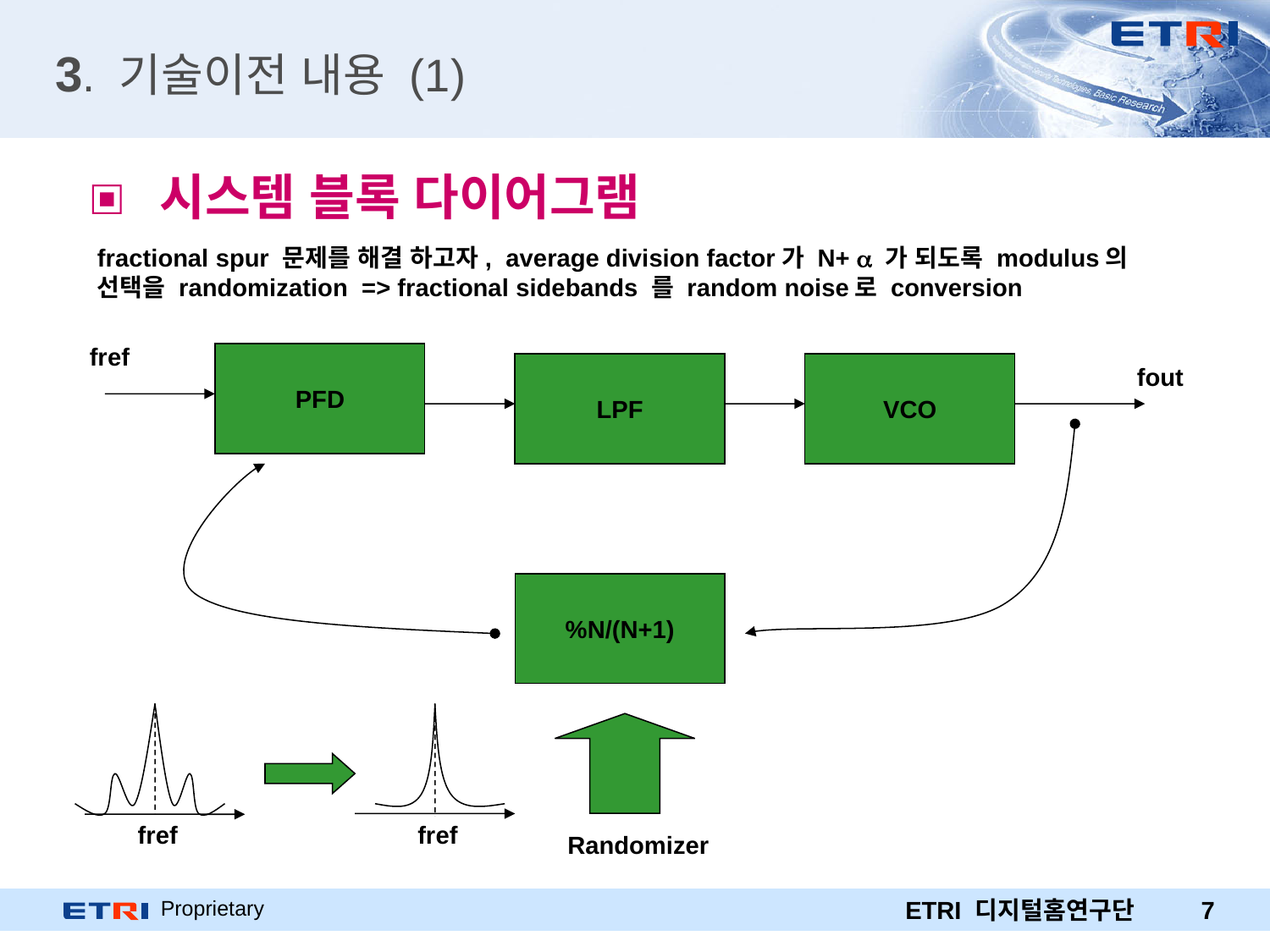

# 3. 기술이전 내용 (1)
 시스템 블록 다이어그램
fractional spur 문제를 해결 하고자,  average division factor가 N+ α 가 되도록 modulus의 선택을 randomization  => fractional sidebands 를 random noise로 conversion
fref
PFD
LPF
VCO
fout

%N/(N+1)

fref

fref

Randomizer
ETRI 디지털홈연구단
7